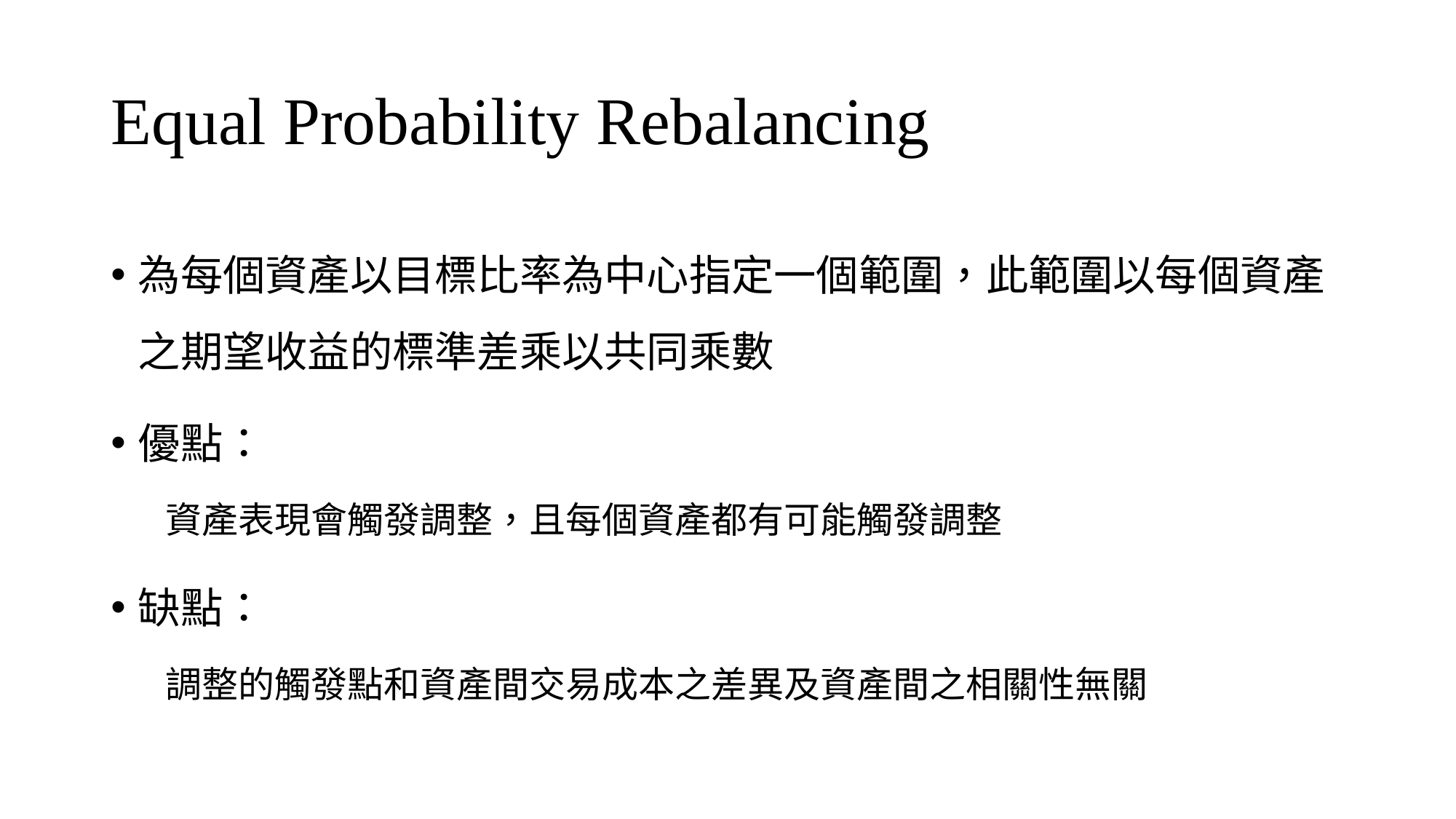

# Equal Probability Rebalancing
為每個資產以目標比率為中心指定一個範圍，此範圍以每個資產之期望收益的標準差乘以共同乘數
優點：
資產表現會觸發調整，且每個資產都有可能觸發調整
缺點：
調整的觸發點和資產間交易成本之差異及資產間之相關性無關